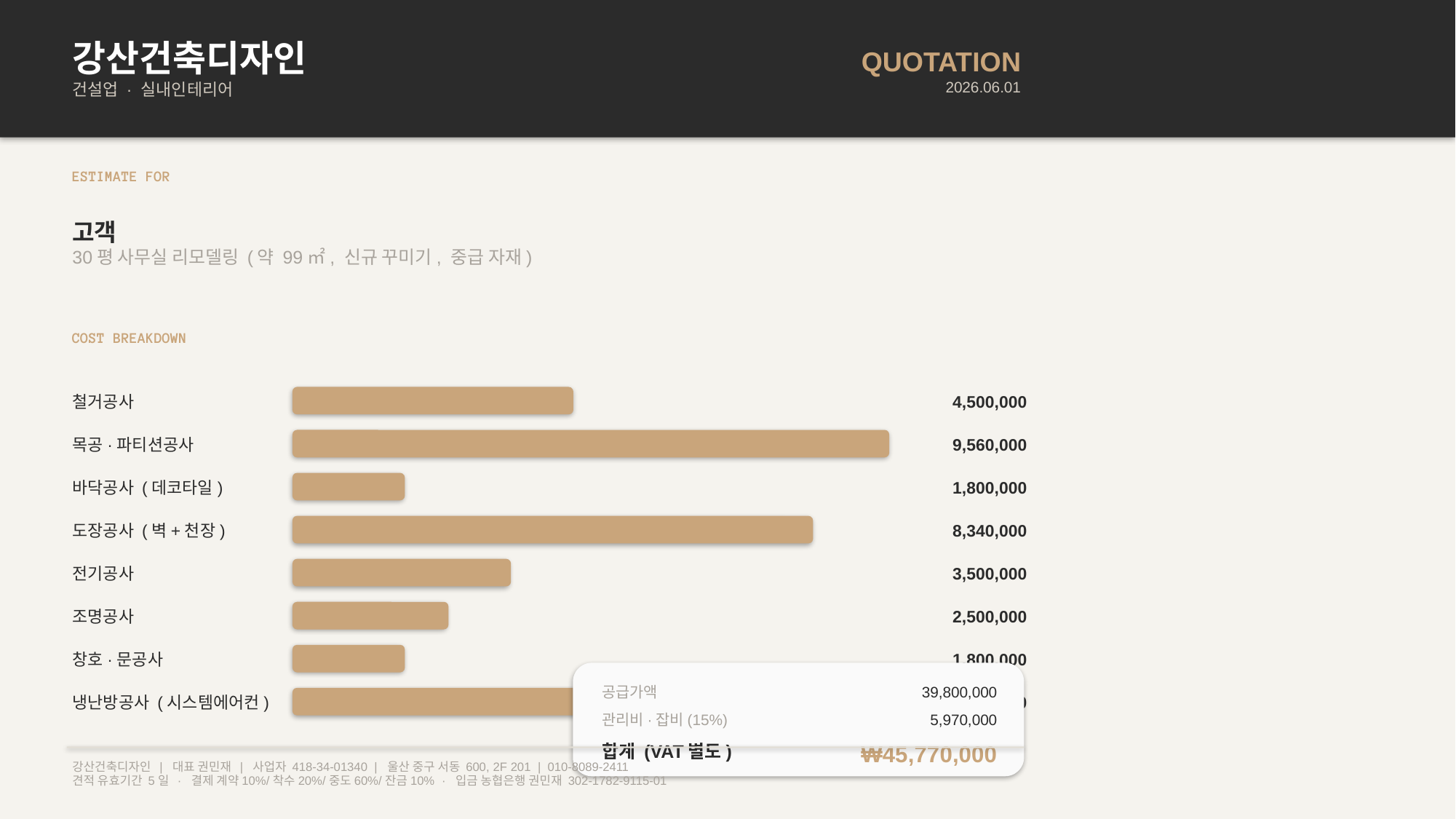

강산건축디자인
건설업 · 실내인테리어
QUOTATION
2026.06.01
ESTIMATE FOR
고객
30평 사무실 리모델링 (약 99㎡, 신규 꾸미기, 중급 자재)
COST BREAKDOWN
철거공사
4,500,000

목공·파티션공사
9,560,000

바닥공사 (데코타일)
1,800,000

도장공사 (벽+천장)
8,340,000

전기공사
3,500,000

조명공사
2,500,000

창호·문공사
1,800,000

공급가액
39,800,000
냉난방공사 (시스템에어컨)
7,000,000

관리비·잡비(15%)
5,970,000
합계 (VAT별도)
₩45,770,000

강산건축디자인  |  대표 권민재  |  사업자 418-34-01340  |  울산 중구 서동 600, 2F 201  |  010-8089-2411
견적 유효기간 5일  ·  결제 계약10%/착수20%/중도60%/잔금10%  ·  입금 농협은행 권민재 302-1782-9115-01